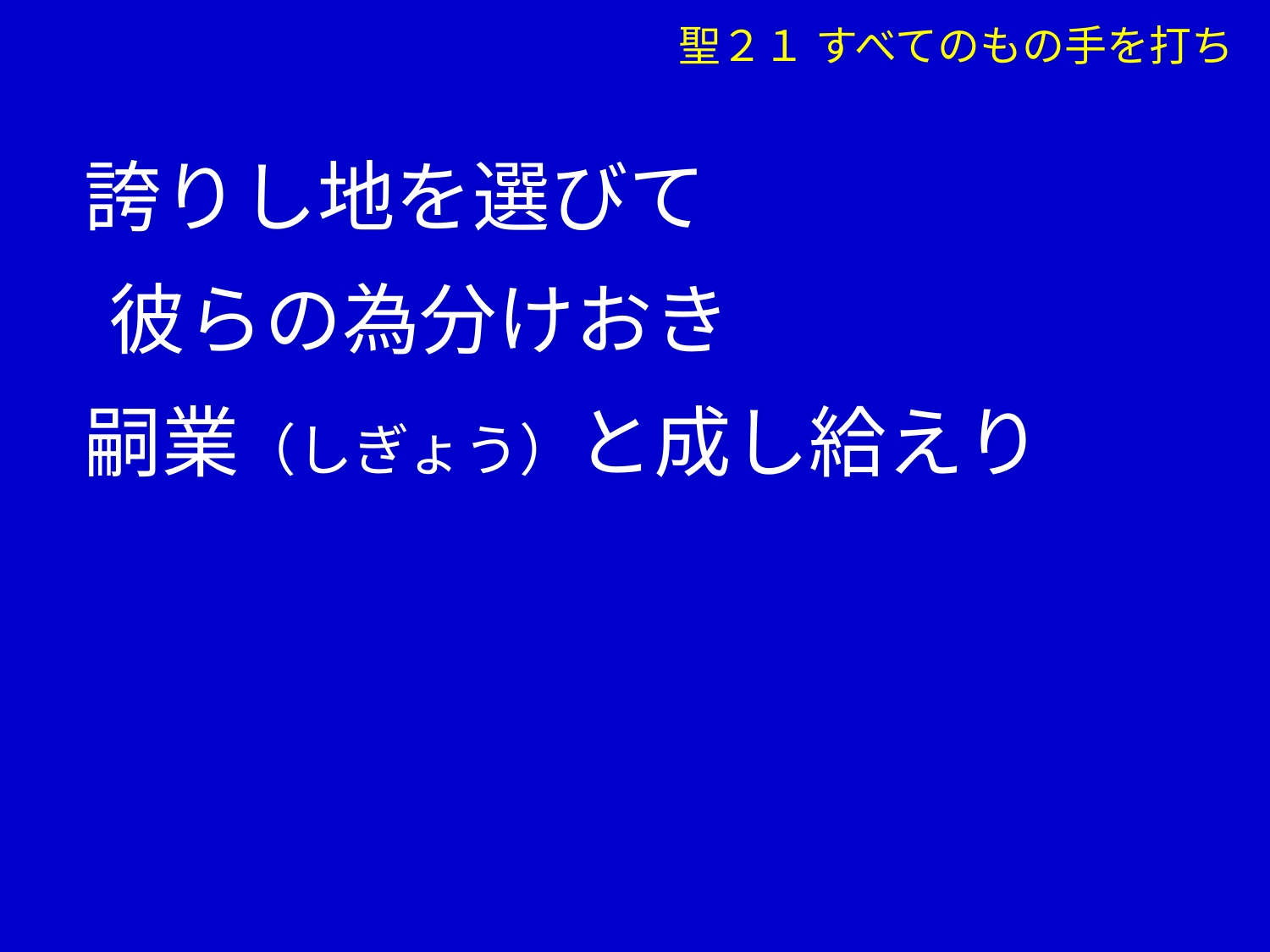

聖２１ すべてのもの手を打ち
   誇りし地を選びて
　 彼らの為分けおき
   嗣業（しぎょう）と成し給えり